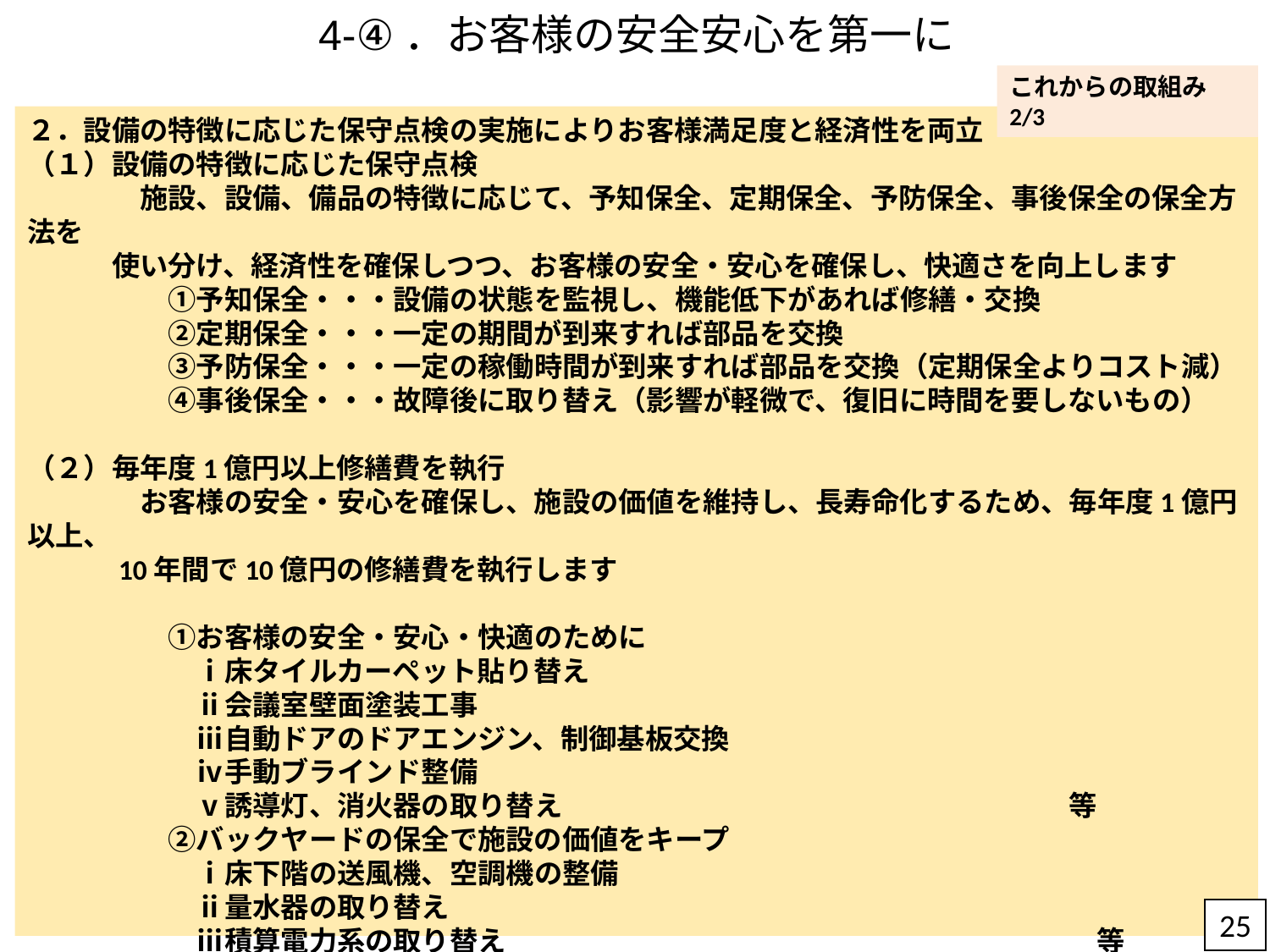

# 4-④．お客様の安全安心を第一に
これからの取組み2/3
２．設備の特徴に応じた保守点検の実施によりお客様満足度と経済性を両立
（１）設備の特徴に応じた保守点検
　　　　施設、設備、備品の特徴に応じて、予知保全、定期保全、予防保全、事後保全の保全方法を
　　　使い分け、経済性を確保しつつ、お客様の安全・安心を確保し、快適さを向上します
　　　　　①予知保全・・・設備の状態を監視し、機能低下があれば修繕・交換
　　　　　②定期保全・・・一定の期間が到来すれば部品を交換
　　　　　③予防保全・・・一定の稼働時間が到来すれば部品を交換（定期保全よりコスト減）
　　　　　④事後保全・・・故障後に取り替え（影響が軽微で、復旧に時間を要しないもの）

（２）毎年度1億円以上修繕費を執行
　　　　お客様の安全・安心を確保し、施設の価値を維持し、長寿命化するため、毎年度1億円以上、
　　　10年間で10億円の修繕費を執行します

　　　　　①お客様の安全・安心・快適のために
　　　　　　ⅰ床タイルカーペット貼り替え
　　　　　　ⅱ会議室壁面塗装工事
　　　　　　ⅲ自動ドアのドアエンジン、制御基板交換
　　　　　　ⅳ手動ブラインド整備
　　　　　　ⅴ誘導灯、消火器の取り替え　　　　　　　　　　　　　　　　　　等
　　　　　②バックヤードの保全で施設の価値をキープ
　　　　　　ⅰ床下階の送風機、空調機の整備
　　　　　　ⅱ量水器の取り替え
　　　　　　ⅲ積算電力系の取り替え　　　　　　　　　　　　　　　　　　　　　等

25